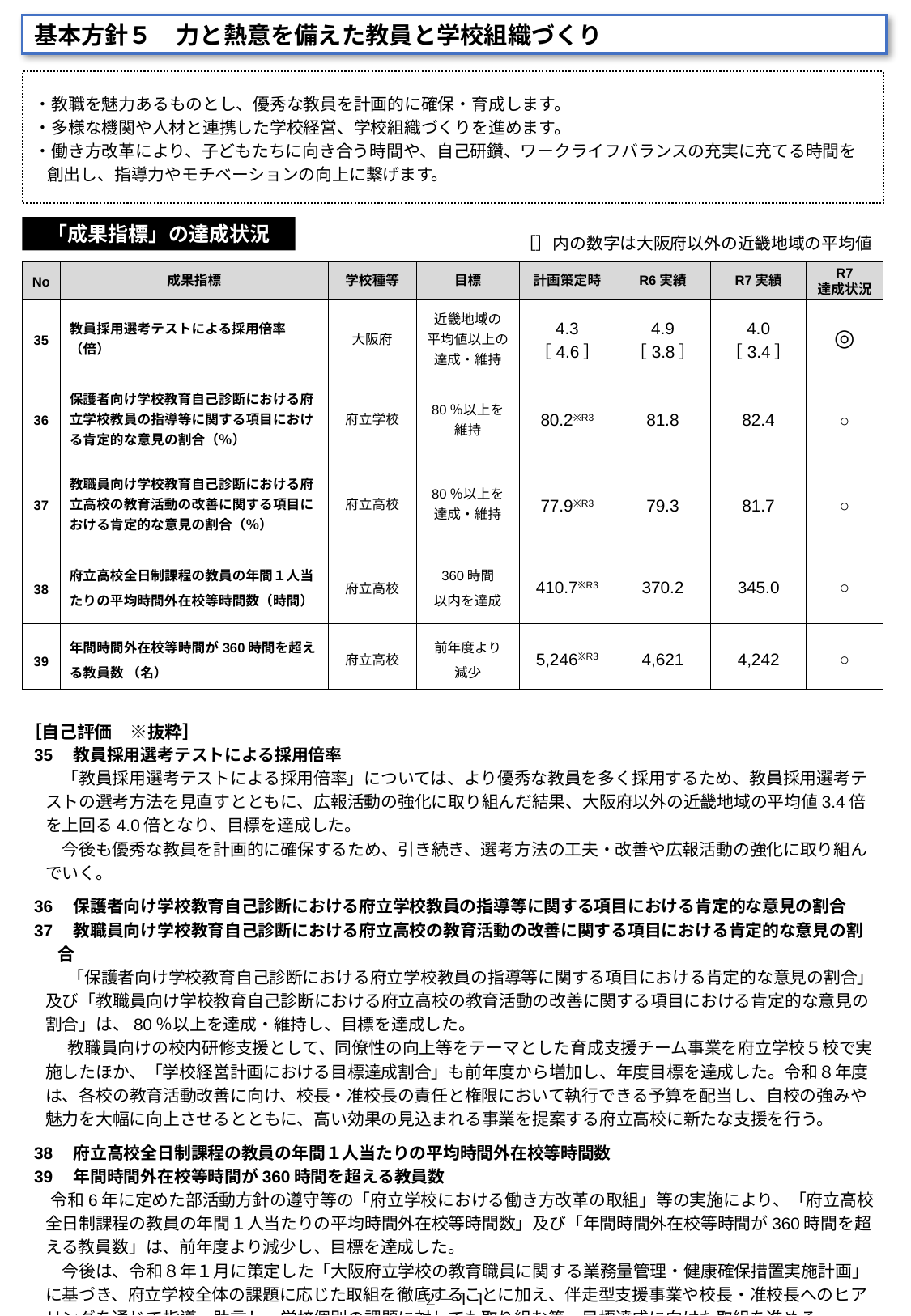

基本方針５　力と熱意を備えた教員と学校組織づくり
・教職を魅力あるものとし、優秀な教員を計画的に確保・育成します。
・多様な機関や人材と連携した学校経営、学校組織づくりを進めます。
・働き方改革により、子どもたちに向き合う時間や、自己研鑽、ワークライフバランスの充実に充てる時間を創出し、指導力やモチベーションの向上に繋げます。
「成果指標」の達成状況
［］内の数字は大阪府以外の近畿地域の平均値
| No | 成果指標 | 学校種等 | 目標 | 計画策定時 | R6実績 | R7実績 | R7 達成状況 |
| --- | --- | --- | --- | --- | --- | --- | --- |
| 35 | 教員採用選考テストによる採用倍率（倍） | 大阪府 | 近畿地域の 平均値以上の達成・維持 | 4.3 ［4.6］ | 4.9 ［3.8］ | 4.0 ［3.4］ | ◎ |
| 36 | 保護者向け学校教育自己診断における府立学校教員の指導等に関する項目における肯定的な意見の割合（％） | 府立学校 | 80％以上を 維持 | 80.2※R3 | 81.8 | 82.4 | ○ |
| 37 | 教職員向け学校教育自己診断における府立高校の教育活動の改善に関する項目における肯定的な意見の割合（％） | 府立高校 | 80％以上を 達成・維持 | 77.9※R3 | 79.3 | 81.7 | ○ |
| 38 | 府立高校全日制課程の教員の年間１人当たりの平均時間外在校等時間数（時間） | 府立高校 | 360時間 以内を達成 | 410.7※R3 | 370.2 | 345.0 | ○ |
| 39 | 年間時間外在校等時間が360時間を超える教員数 （名） | 府立高校 | 前年度より 減少 | 5,246※R3 | 4,621 | 4,242 | ○ |
［自己評価　※抜粋］
35　教員採用選考テストによる採用倍率
　「教員採用選考テストによる採用倍率」については、より優秀な教員を多く採用するため、教員採用選考テストの選考方法を見直すとともに、広報活動の強化に取り組んだ結果、大阪府以外の近畿地域の平均値3.4倍を上回る4.0倍となり、目標を達成した。
　今後も優秀な教員を計画的に確保するため、引き続き、選考方法の工夫・改善や広報活動の強化に取り組んでいく。
36　保護者向け学校教育自己診断における府立学校教員の指導等に関する項目における肯定的な意見の割合
37　教職員向け学校教育自己診断における府立高校の教育活動の改善に関する項目における肯定的な意見の割合
　　「保護者向け学校教育自己診断における府立学校教員の指導等に関する項目における肯定的な意見の割合」及び「教職員向け学校教育自己診断における府立高校の教育活動の改善に関する項目における肯定的な意見の割合」は、80％以上を達成・維持し、目標を達成した。
　　教職員向けの校内研修支援として、同僚性の向上等をテーマとした育成支援チーム事業を府立学校５校で実施したほか、「学校経営計画における目標達成割合」も前年度から増加し、年度目標を達成した。令和８年度は、各校の教育活動改善に向け、校長・准校長の責任と権限において執行できる予算を配当し、自校の強みや魅力を大幅に向上させるとともに、高い効果の見込まれる事業を提案する府立高校に新たな支援を行う。
38　府立高校全日制課程の教員の年間１人当たりの平均時間外在校等時間数
39　年間時間外在校等時間が360時間を超える教員数
　令和6年に定めた部活動方針の遵守等の「府立学校における働き方改革の取組」等の実施により、「府立高校全日制課程の教員の年間１人当たりの平均時間外在校等時間数」及び「年間時間外在校等時間が360時間を超える教員数」は、前年度より減少し、目標を達成した。
　今後は、令和８年１月に策定した「大阪府立学校の教育職員に関する業務量管理・健康確保措置実施計画」に基づき、府立学校全体の課題に応じた取組を徹底することに加え、伴走型支援事業や校長・准校長へのヒアリングを通じて指導・助言し、学校個別の課題に対しても取り組む等、目標達成に向けた取組を進める。
２－１１